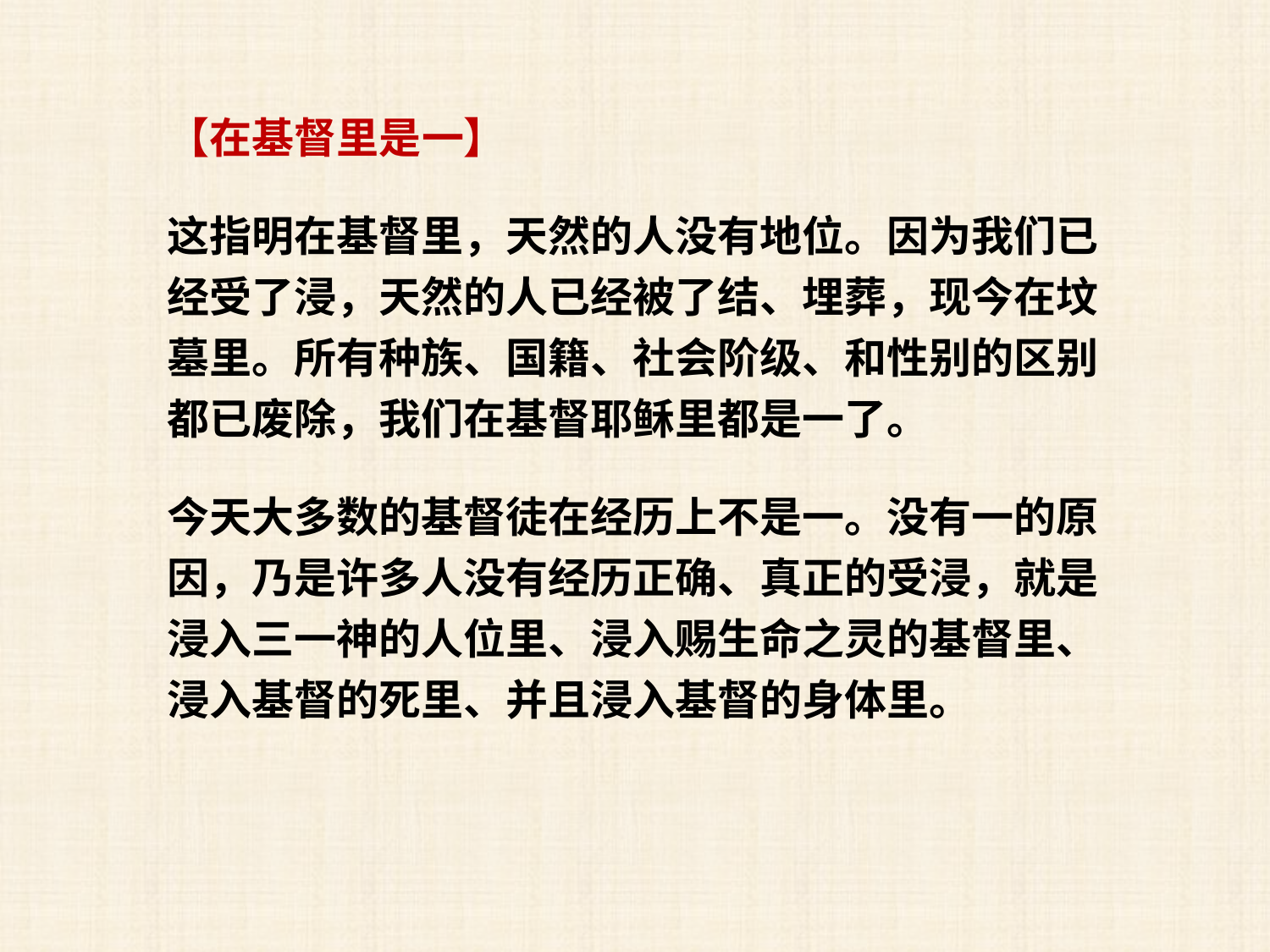

【在基督里是一】
这指明在基督里，天然的人没有地位。因为我们已经受了浸，天然的人已经被了结、埋葬，现今在坟墓里。所有种族、国籍、社会阶级、和性别的区别都已废除，我们在基督耶稣里都是一了。
今天大多数的基督徒在经历上不是一。没有一的原因，乃是许多人没有经历正确、真正的受浸，就是浸入三一神的人位里、浸入赐生命之灵的基督里、浸入基督的死里、并且浸入基督的身体里。